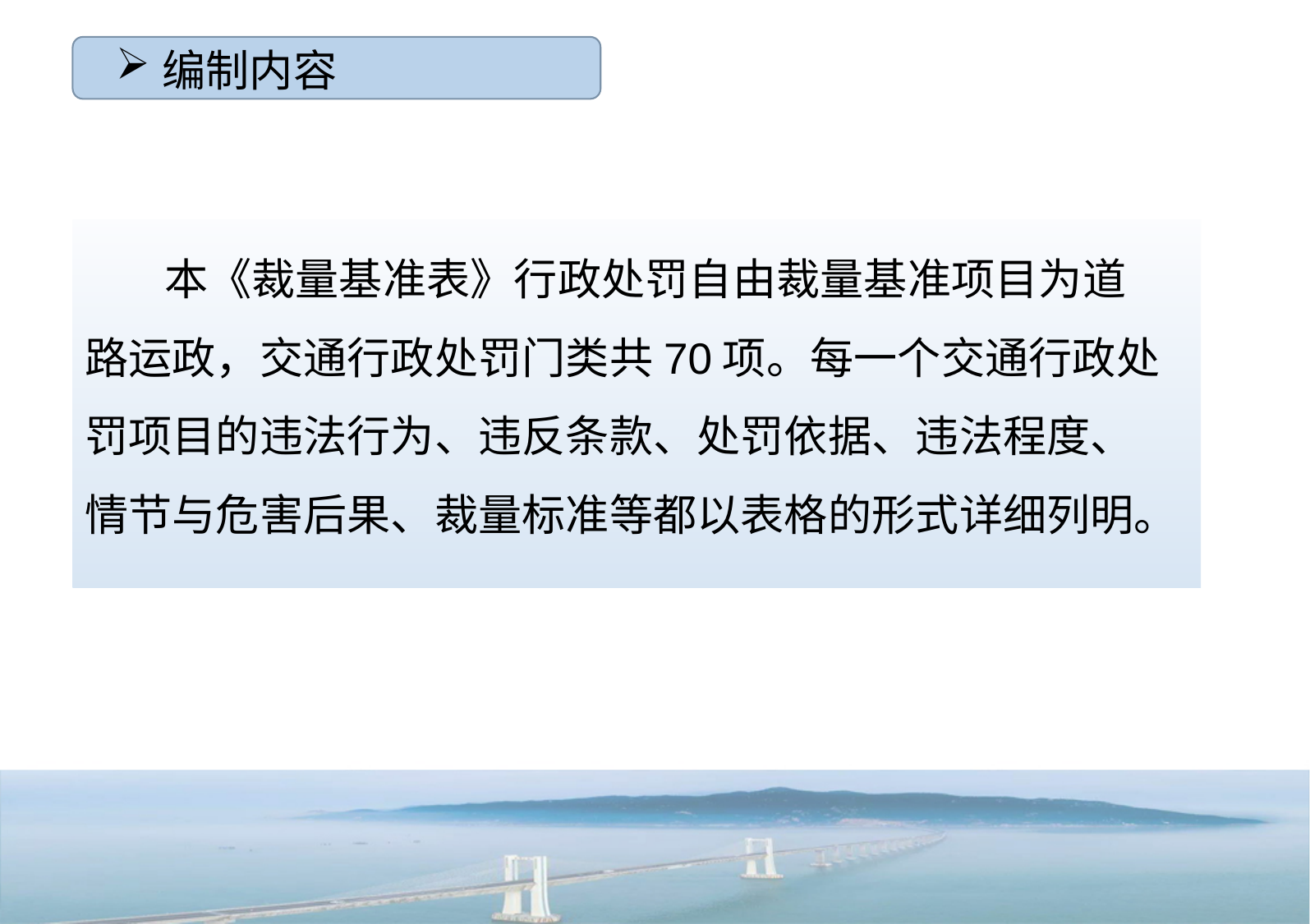

编制内容
       本《裁量基准表》行政处罚自由裁量基准项目为道
路运政，交通行政处罚门类共70项。每一个交通行政处
罚项目的违法行为、违反条款、处罚依据、违法程度、
情节与危害后果、裁量标准等都以表格的形式详细列明。